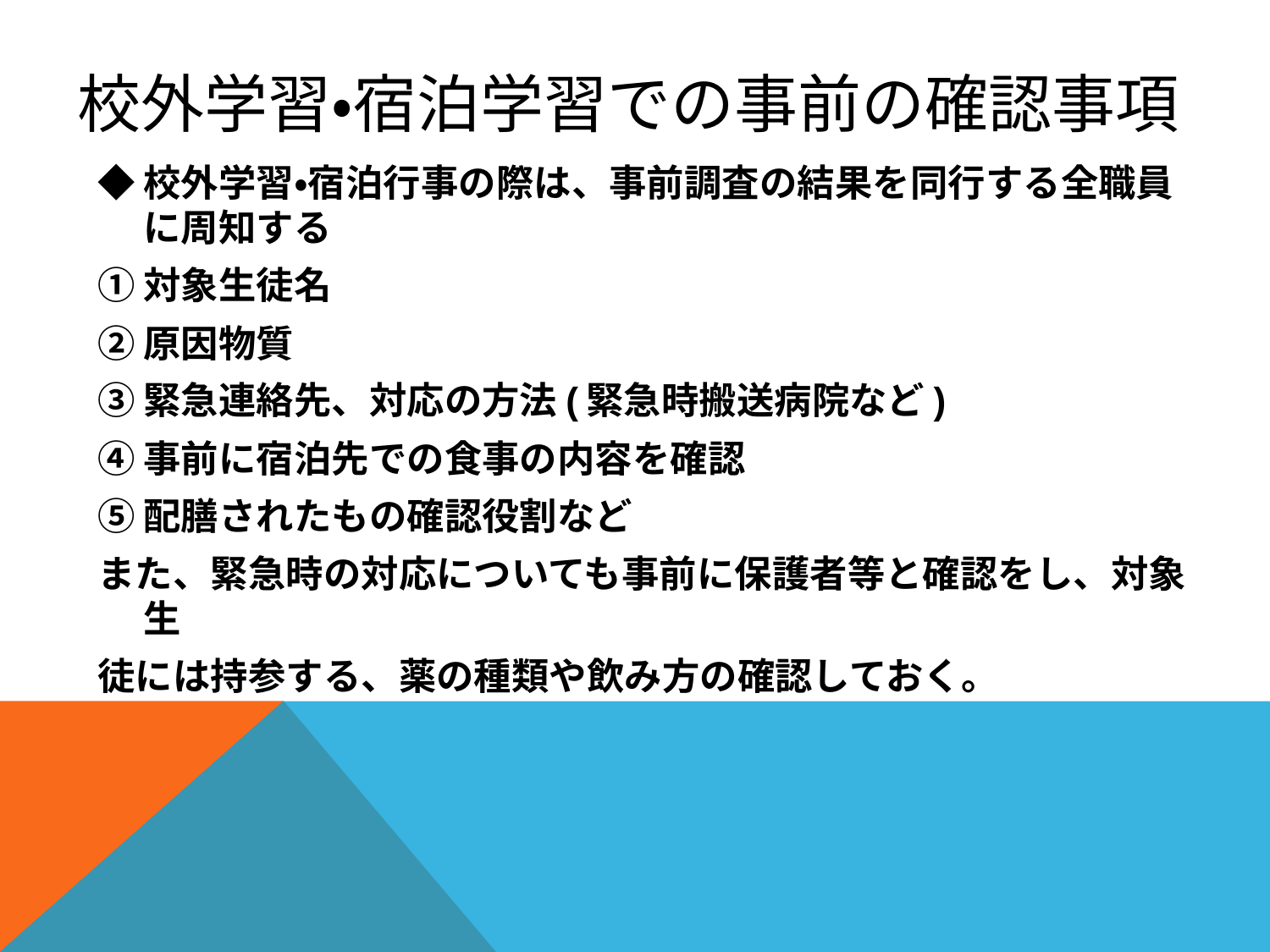

# 校外学習・宿泊学習での事前の確認事項
◆校外学習・宿泊行事の際は、事前調査の結果を同行する全職員に周知する
①対象生徒名
②原因物質
③緊急連絡先、対応の方法(緊急時搬送病院など)
④事前に宿泊先での食事の内容を確認
⑤配膳されたもの確認役割など
また、緊急時の対応についても事前に保護者等と確認をし、対象生
徒には持参する、薬の種類や飲み方の確認しておく。